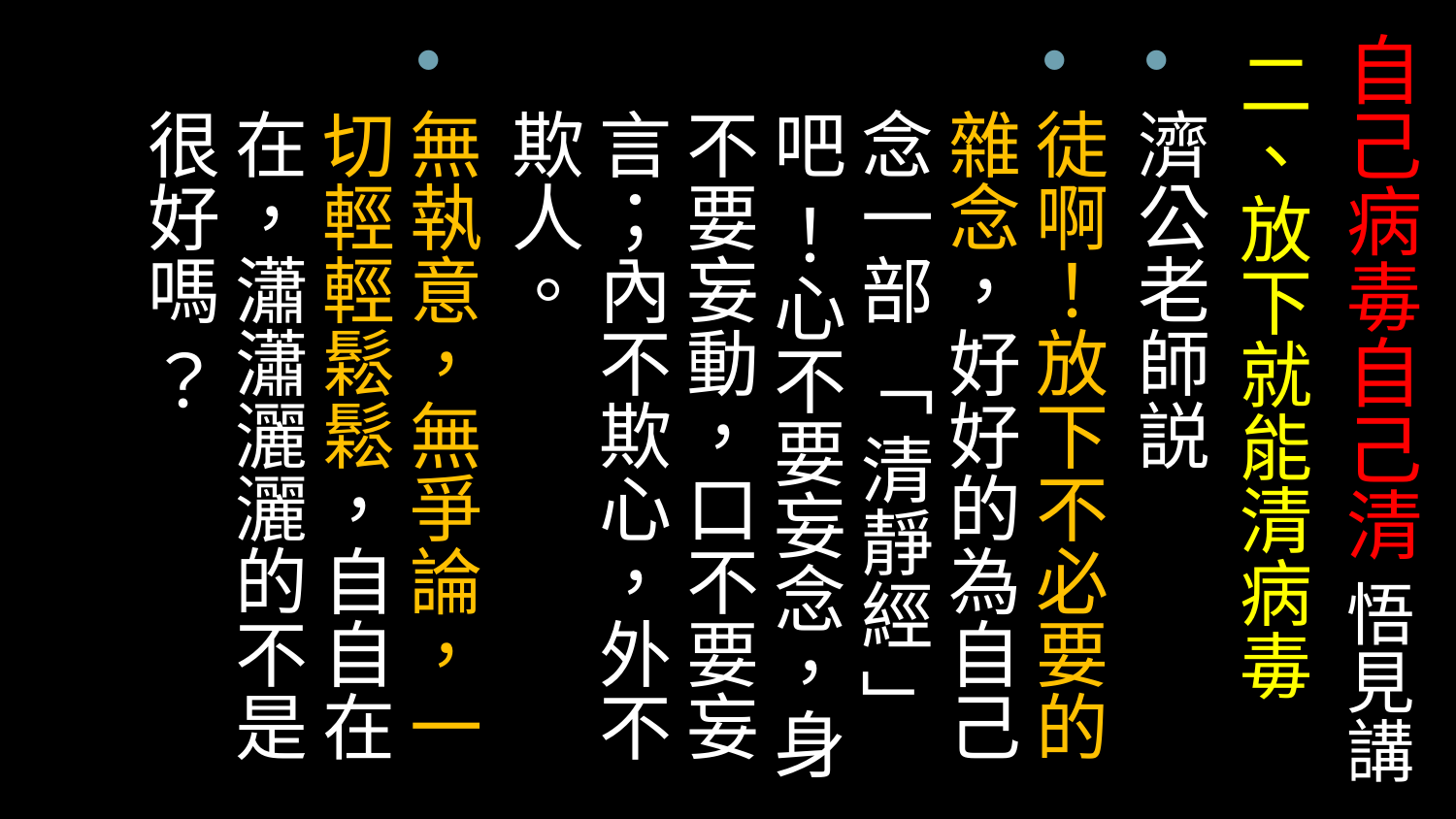

# 自己病毒自己清 悟見講
二、放下就能清病毒
濟公老師説
徒啊！放下不必要的雜念，好好的為自己念一部 「 清靜經 」吧 ！心不要妄念，身不要妄動，口不要妄言；內不欺心，外不欺人。
無執意，無爭論，一切輕輕鬆鬆，自自在在，瀟瀟灑灑的不是很好嗎 ？